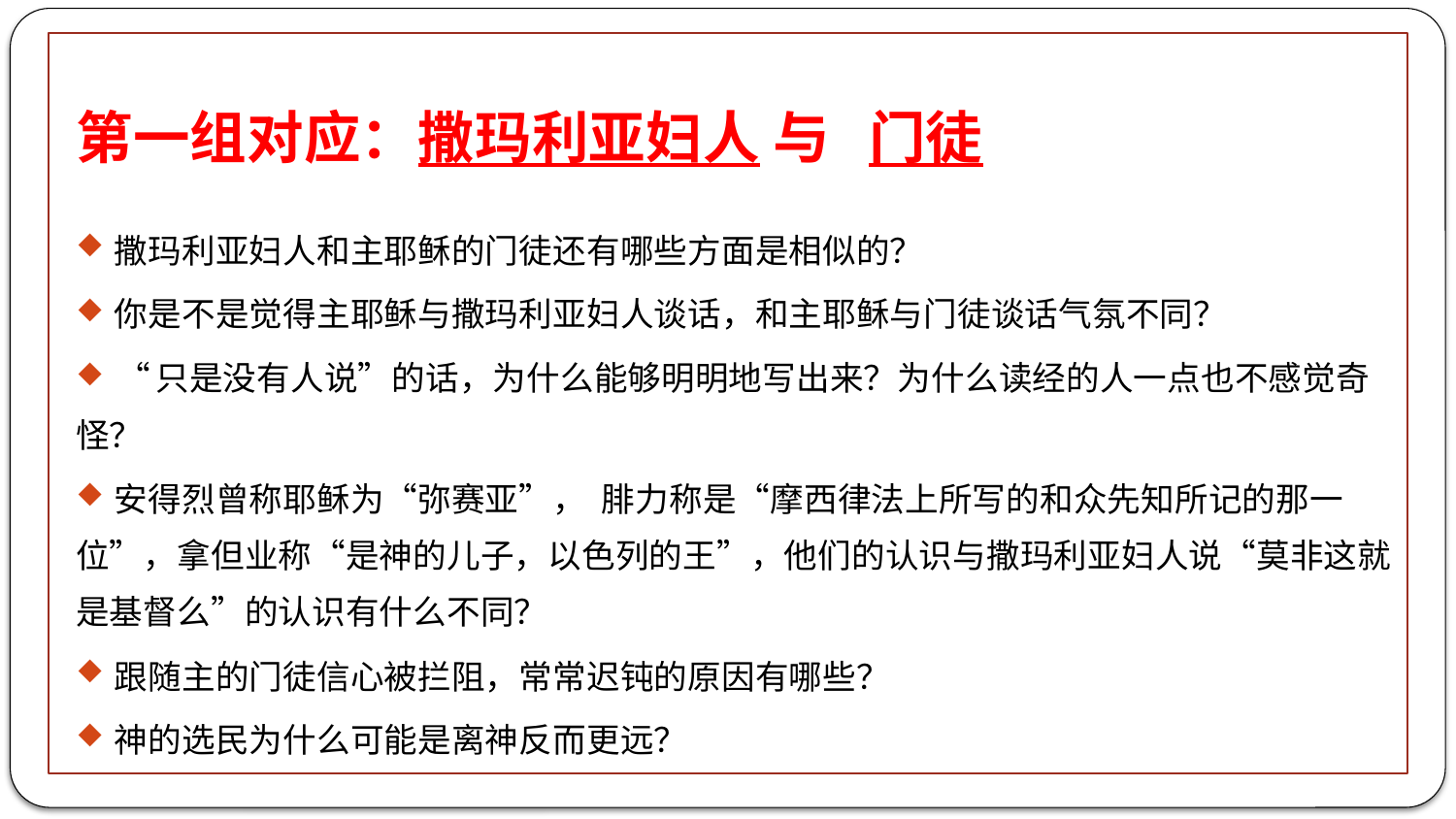

第一组对应：撒玛利亚妇人 与   门徒

  撒玛利亚妇人和主耶稣的门徒还有哪些方面是相似的？
  你是不是觉得主耶稣与撒玛利亚妇人谈话，和主耶稣与门徒谈话气氛不同？
   “只是没有人说”的话，为什么能够明明地写出来？为什么读经的人一点也不感觉奇怪？
  安得烈曾称耶稣为“弥赛亚”，  腓力称是“摩西律法上所写的和众先知所记的那一位”，拿但业称“是神的儿子，以色列的王”，他们的认识与撒玛利亚妇人说“莫非这就是基督么”的认识有什么不同？
  跟随主的门徒信心被拦阻，常常迟钝的原因有哪些？
  神的选民为什么可能是离神反而更远？